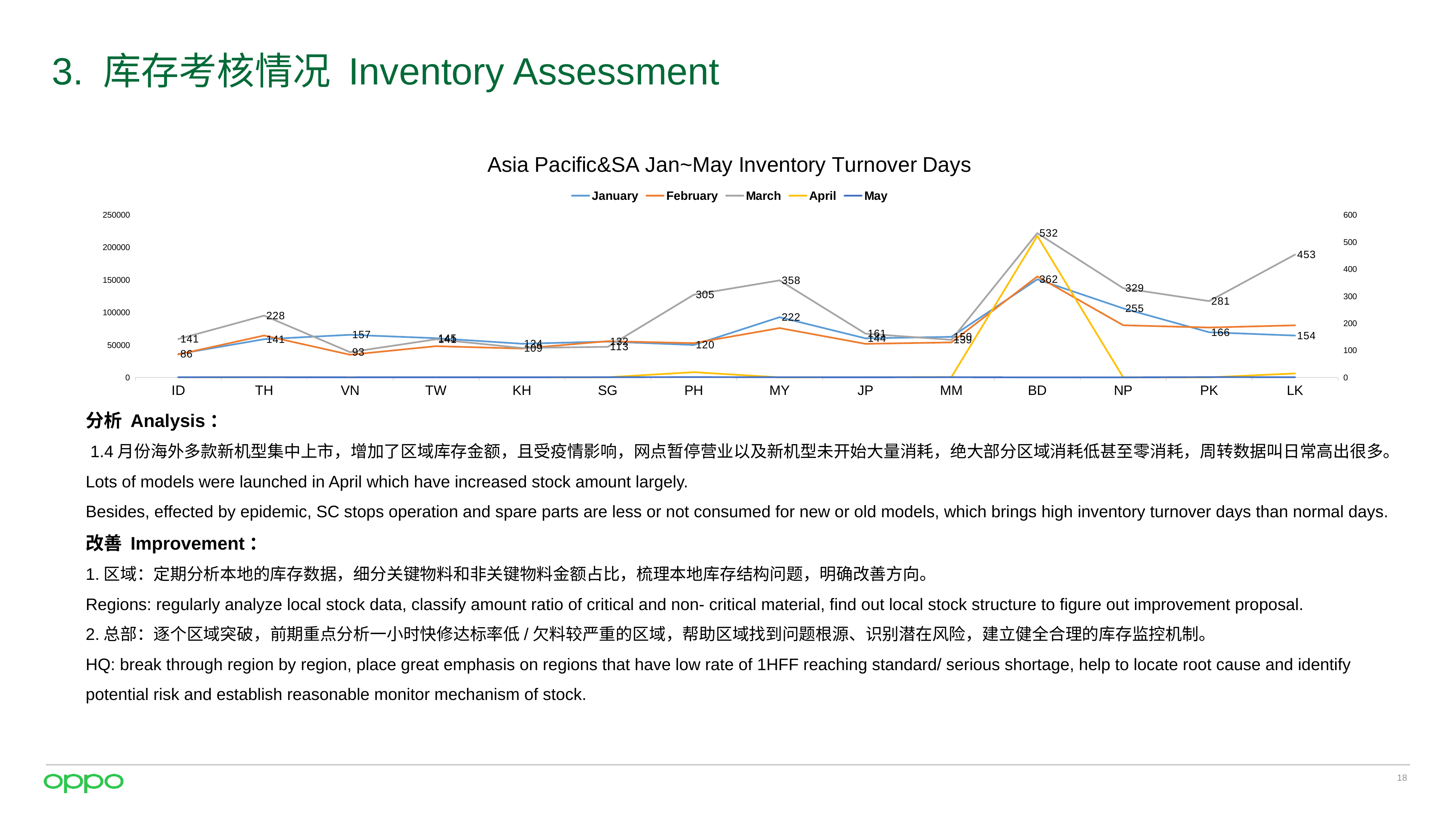

# 3. 库存考核情况 Inventory Assessment

### Chart: Asia Pacific&SA Jan~May Inventory Turnover Days

| Category | January | February | March | April | May |
|---|---|---|---|---|---|
| ID | 86.18521268137532 | 84.67309137354687 | 141.38137871870066 | 171.23618988688244 | 168.11758393353904 |
| TH | 140.95037823163 | 154.46411316547676 | 227.93500322021015 | 378.63496885773606 | 230.0393715262536 |
| VN | 157.0845767881171 | 83.52704088331554 | 93.07300117845043 | 131.02107552432435 | 88.49787315105252 |
| TW | 144.5282489734942 | 115.09797066476477 | 140.63571551555202 | 172.3237042150321 | 170.26604265756774 |
| KH | 124.09384732576859 | 106.35161005101212 | 108.5922792432218 | 129.0 | 133.63598317930698 |
| SG | 132.1514282358755 | 133.4422502843625 | 112.7565919890009 | 149.60718403371368 | 248.5874072970961 |
| PH | 119.56062066263169 | 126.29366215060857 | 304.8511288778289 | 8004.331894968784 | 406.7507281829372 |
| MY | 222.07661645276667 | 181.95010462233938 | 357.9344670741208 | 0.0 | 201.39032048893196 |
| JP | 144.03910973069264 | 123.76197550564297 | 161.35719263974303 | 215.28697994778648 | 159.82899437498898 |
| MM | 149.61587644566916 | 128.9863755370058 | 138.5754658915183 | 499.70249922830334 | 239.73785573750175 |
| BD | 361.72641704260434 | 372.3819600864977 | 532.280338639386 | 217540.41346153844 | 0.0 |
| NP | 254.54807914839196 | 192.29705154135087 | 329.13227491245766 | 0.0 | 0.0 |
| PK | 166.4577303210543 | 183.92615034108778 | 281.426391113307 | 0.0 | 438.1816212049141 |
| LK | 154.31526416069266 | 192.09204760186515 | 453.1442204524504 | 6037.05894736842 | 181.32712752274264 |
分析 Analysis：
 1.4月份海外多款新机型集中上市，增加了区域库存金额，且受疫情影响，网点暂停营业以及新机型未开始大量消耗，绝大部分区域消耗低甚至零消耗，周转数据叫日常高出很多。
Lots of models were launched in April which have increased stock amount largely.
Besides, effected by epidemic, SC stops operation and spare parts are less or not consumed for new or old models, which brings high inventory turnover days than normal days.
改善 Improvement：
1.区域：定期分析本地的库存数据，细分关键物料和非关键物料金额占比，梳理本地库存结构问题，明确改善方向。
Regions: regularly analyze local stock data, classify amount ratio of critical and non- critical material, find out local stock structure to figure out improvement proposal.
2.总部：逐个区域突破，前期重点分析一小时快修达标率低/欠料较严重的区域，帮助区域找到问题根源、识别潜在风险，建立健全合理的库存监控机制。
HQ: break through region by region, place great emphasis on regions that have low rate of 1HFF reaching standard/ serious shortage, help to locate root cause and identify potential risk and establish reasonable monitor mechanism of stock.